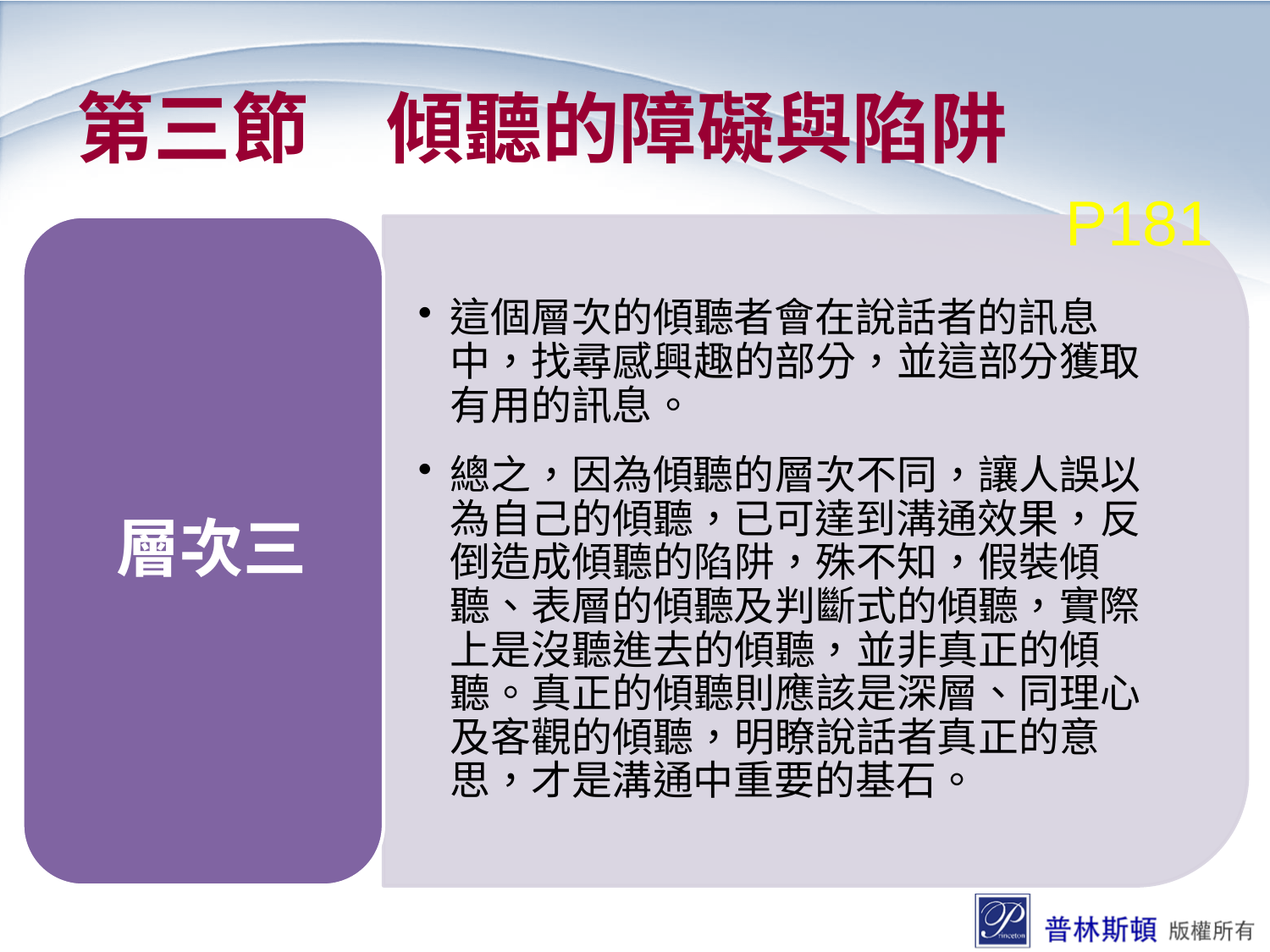

# 第三節　傾聽的障礙與陷阱
P181
這個層次的傾聽者會在說話者的訊息中，找尋感興趣的部分，並這部分獲取有用的訊息。

總之，因為傾聽的層次不同，讓人誤以為自己的傾聽，已可達到溝通效果，反倒造成傾聽的陷阱，殊不知，假裝傾聽、表層的傾聽及判斷式的傾聽，實際上是沒聽進去的傾聽，並非真正的傾聽。真正的傾聽則應該是深層、同理心及客觀的傾聽，明瞭說話者真正的意思，才是溝通中重要的基石。
層次三